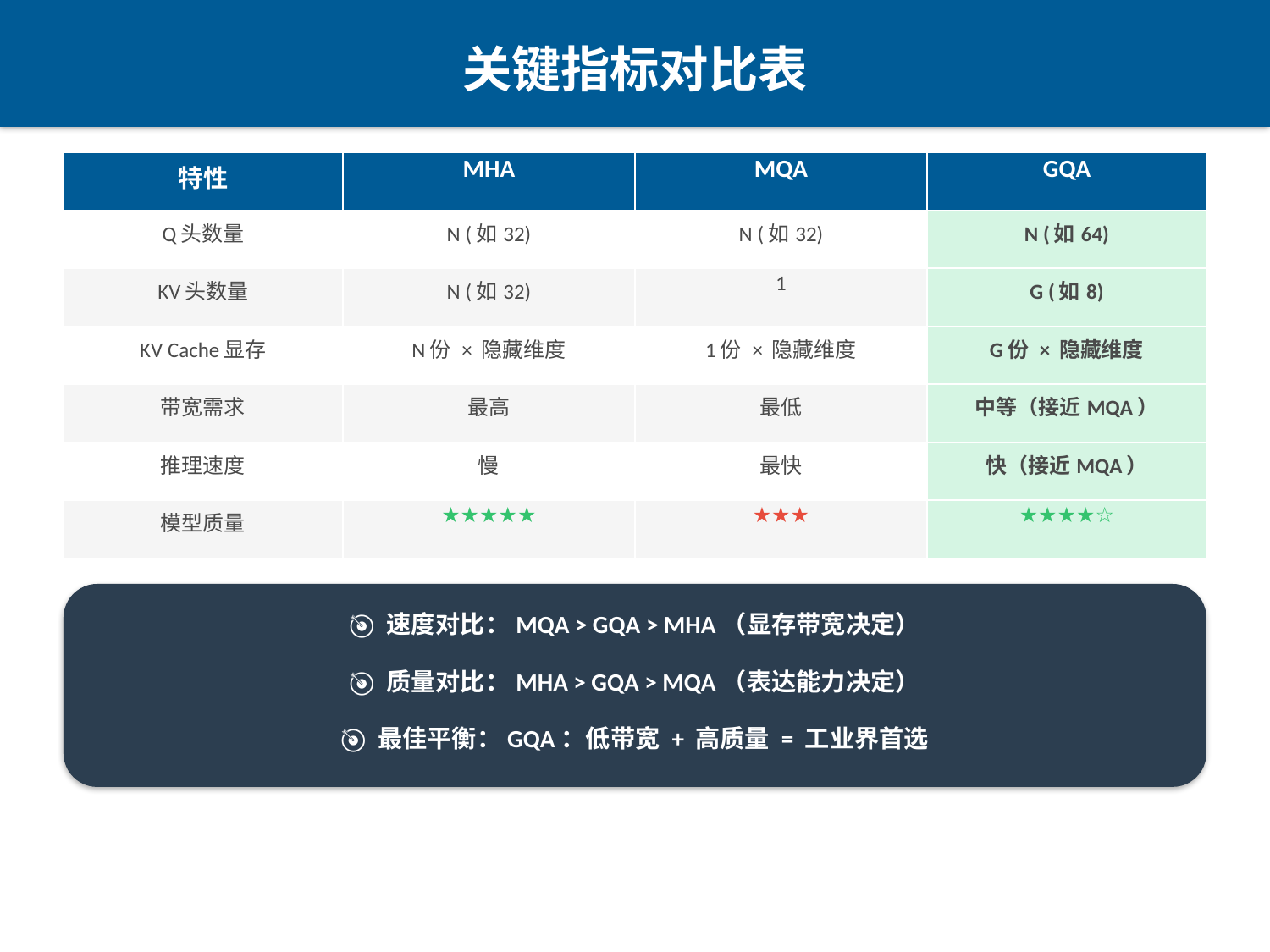

关键指标对比表
| 特性 | MHA | MQA | GQA |
| --- | --- | --- | --- |
| Q头数量 | N (如32) | N (如32) | N (如64) |
| KV头数量 | N (如32) | 1 | G (如8) |
| KV Cache显存 | N份 × 隐藏维度 | 1份 × 隐藏维度 | G份 × 隐藏维度 |
| 带宽需求 | 最高 | 最低 | 中等（接近MQA） |
| 推理速度 | 慢 | 最快 | 快（接近MQA） |
| 模型质量 | ★★★★★ | ★★★ | ★★★★☆ |

🎯 速度对比：MQA > GQA > MHA（显存带宽决定）
🎯 质量对比：MHA > GQA > MQA（表达能力决定）
🎯 最佳平衡：GQA：低带宽 + 高质量 = 工业界首选